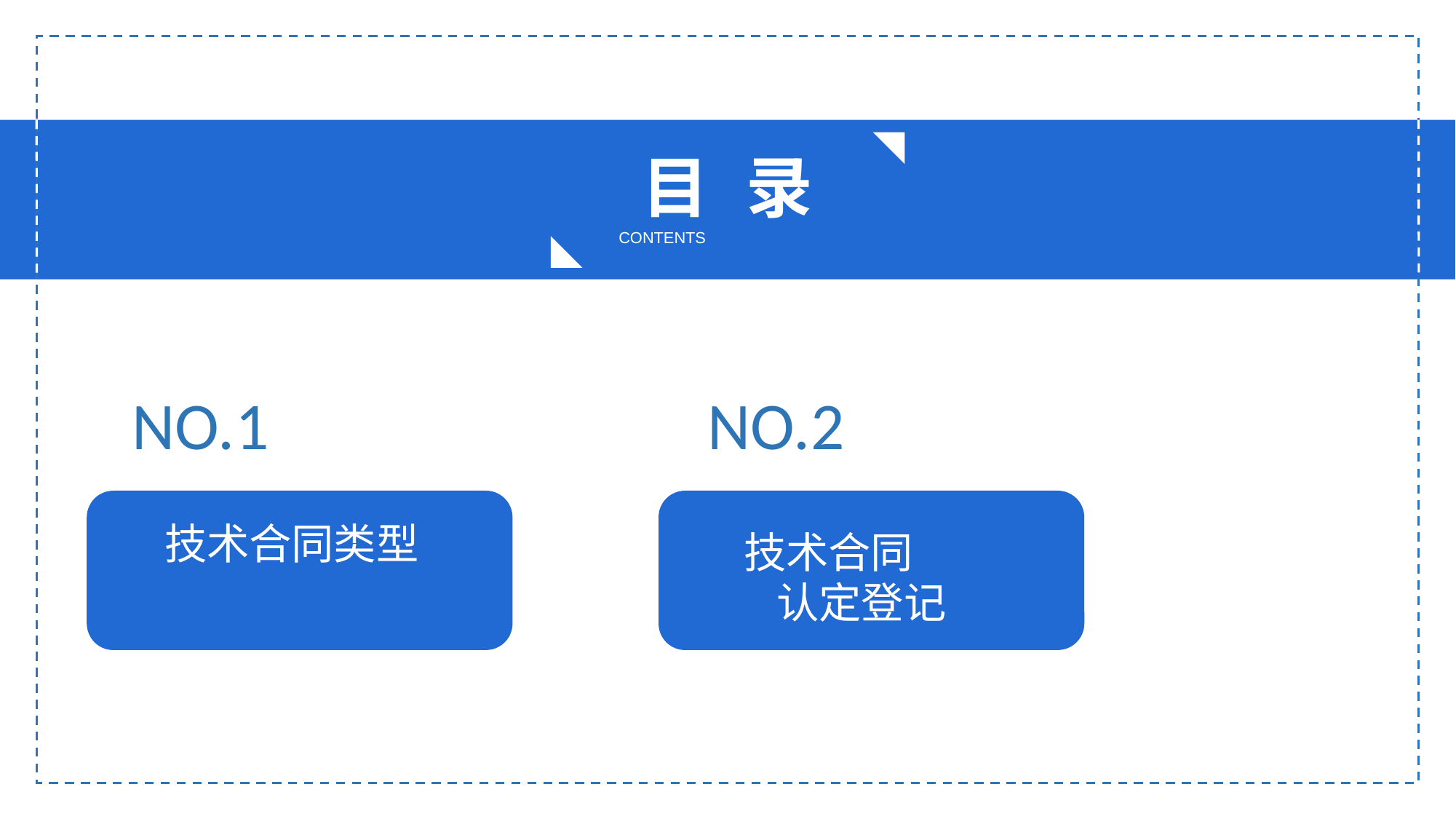

# 目  录

CONTENTS

NO.1
NO.2

技术合同类型

技术合同
认定登记
完成情况